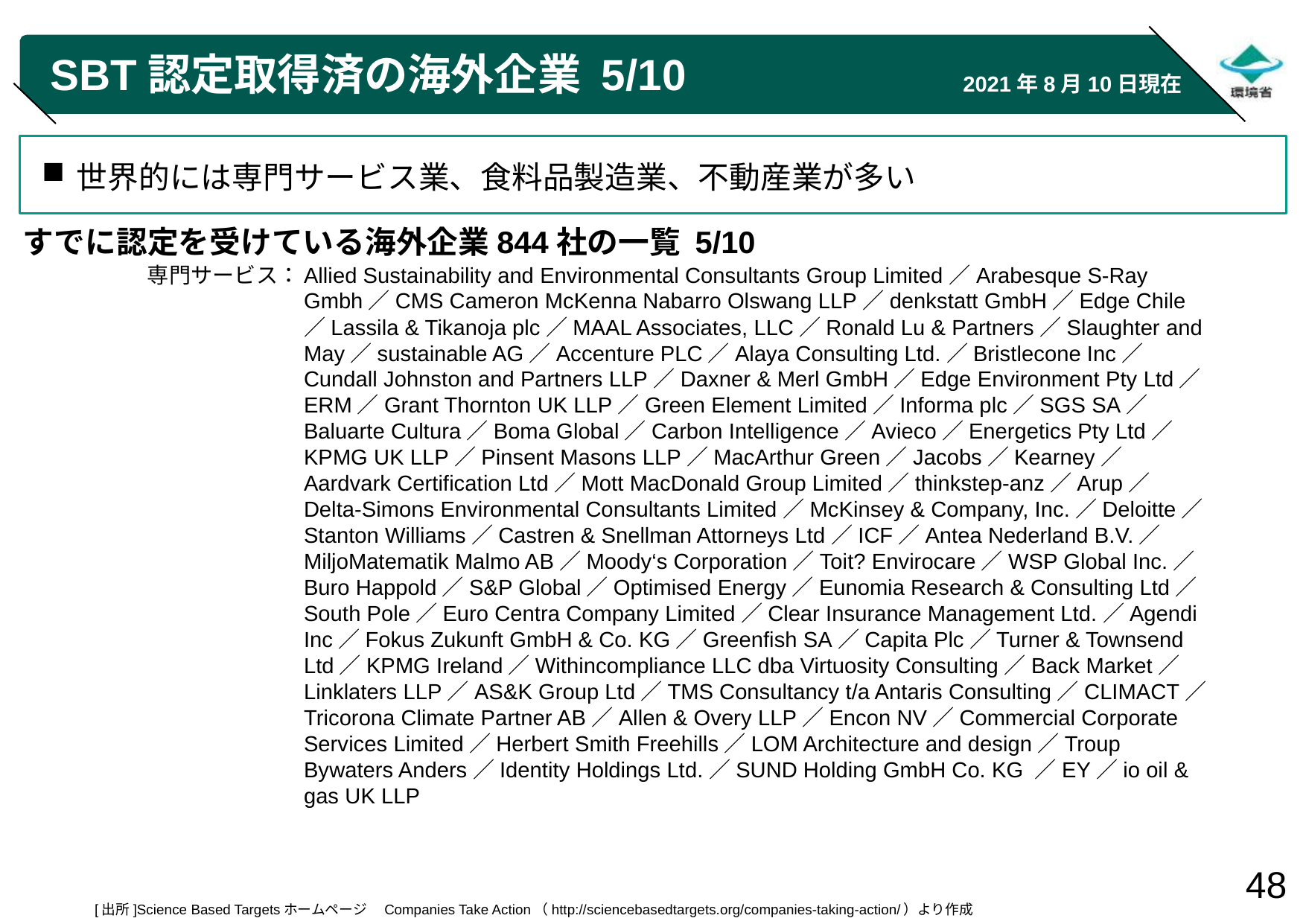

# SBT認定取得済の海外企業 5/10
2021年8月10日現在
世界的には専門サービス業、食料品製造業、不動産業が多い
すでに認定を受けている海外企業844社の一覧 5/10
専門サービス：

Allied Sustainability and Environmental Consultants Group Limited／Arabesque S-Ray Gmbh／CMS Cameron McKenna Nabarro Olswang LLP／denkstatt GmbH／Edge Chile／Lassila & Tikanoja plc／MAAL Associates, LLC／Ronald Lu & Partners／Slaughter and May／sustainable AG／Accenture PLC／Alaya Consulting Ltd.／Bristlecone Inc／Cundall Johnston and Partners LLP／Daxner & Merl GmbH／Edge Environment Pty Ltd／ERM／Grant Thornton UK LLP／Green Element Limited／Informa plc／SGS SA／Baluarte Cultura／Boma Global／Carbon Intelligence／Avieco／Energetics Pty Ltd／KPMG UK LLP／Pinsent Masons LLP／MacArthur Green／Jacobs／Kearney／Aardvark Certification Ltd／Mott MacDonald Group Limited／thinkstep-anz／Arup／Delta-Simons Environmental Consultants Limited／McKinsey & Company, Inc.／Deloitte／Stanton Williams／Castren & Snellman Attorneys Ltd／ICF／Antea Nederland B.V.／MiljoMatematik Malmo AB／Moody‘s Corporation／Toit? Envirocare／WSP Global Inc.／Buro Happold／S&P Global／Optimised Energy／Eunomia Research & Consulting Ltd／South Pole／Euro Centra Company Limited／Clear Insurance Management Ltd.／Agendi Inc／Fokus Zukunft GmbH & Co. KG／Greenfish SA／Capita Plc／Turner & Townsend Ltd／KPMG Ireland／Withincompliance LLC dba Virtuosity Consulting／Back Market／Linklaters LLP／AS&K Group Ltd／TMS Consultancy t/a Antaris Consulting／CLIMACT／Tricorona Climate Partner AB／Allen & Overy LLP／Encon NV／Commercial Corporate Services Limited／Herbert Smith Freehills／LOM Architecture and design／Troup Bywaters Anders／Identity Holdings Ltd.／SUND Holding GmbH Co. KG ／EY／io oil & gas UK LLP
[出所]Science Based Targetsホームページ　Companies Take Action（http://sciencebasedtargets.org/companies-taking-action/）より作成